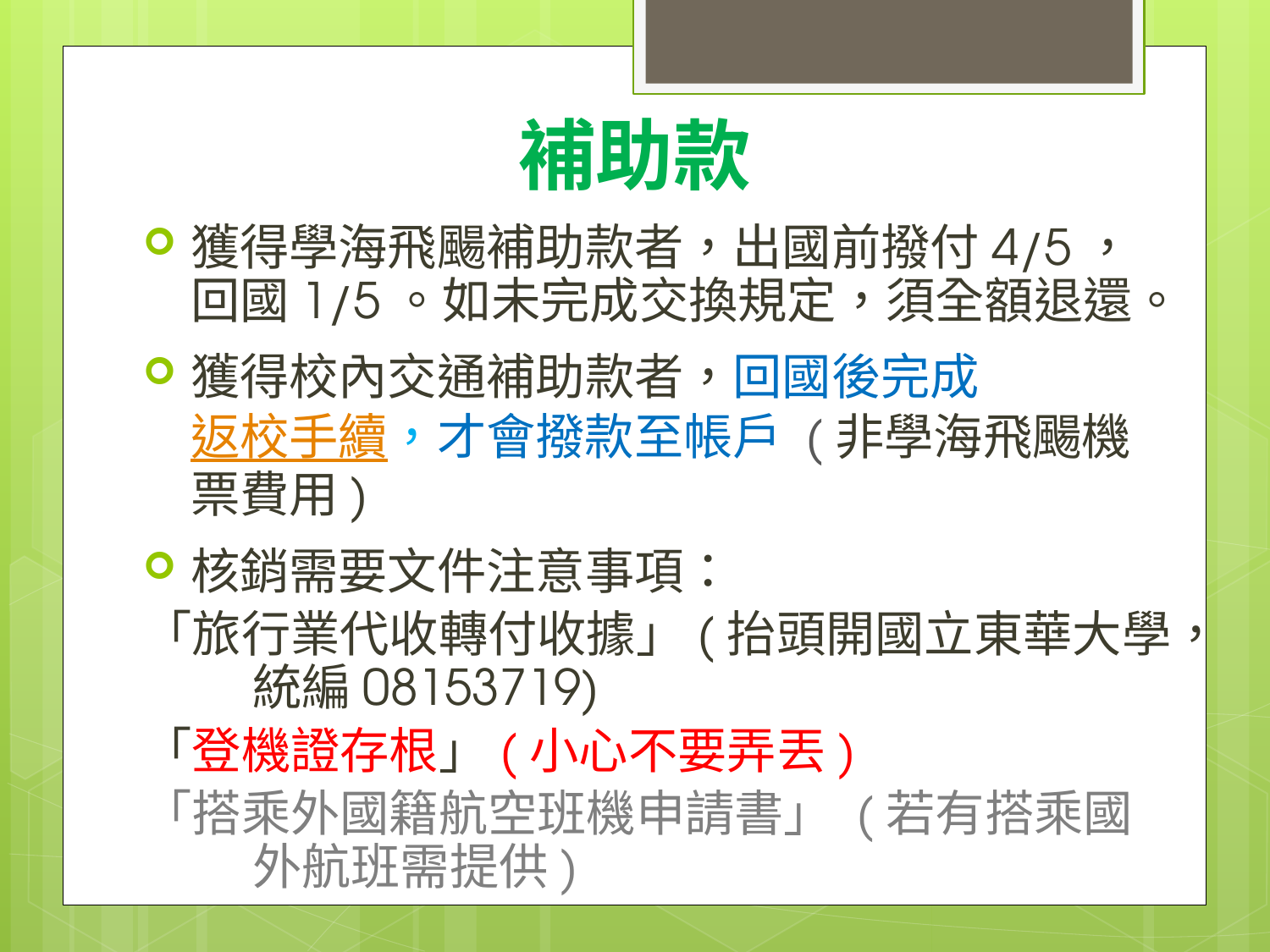

# 補助款
獲得學海飛颺補助款者，出國前撥付4/5，回國1/5。如未完成交換規定，須全額退還。

獲得校內交通補助款者，回國後完成返校手續，才會撥款至帳戶 (非學海飛颺機票費用)

核銷需要文件注意事項：
「旅行業代收轉付收據」(抬頭開國立東華大學，統編08153719)
「登機證存根」(小心不要弄丟)
「搭乘外國籍航空班機申請書」 (若有搭乘國外航班需提供)